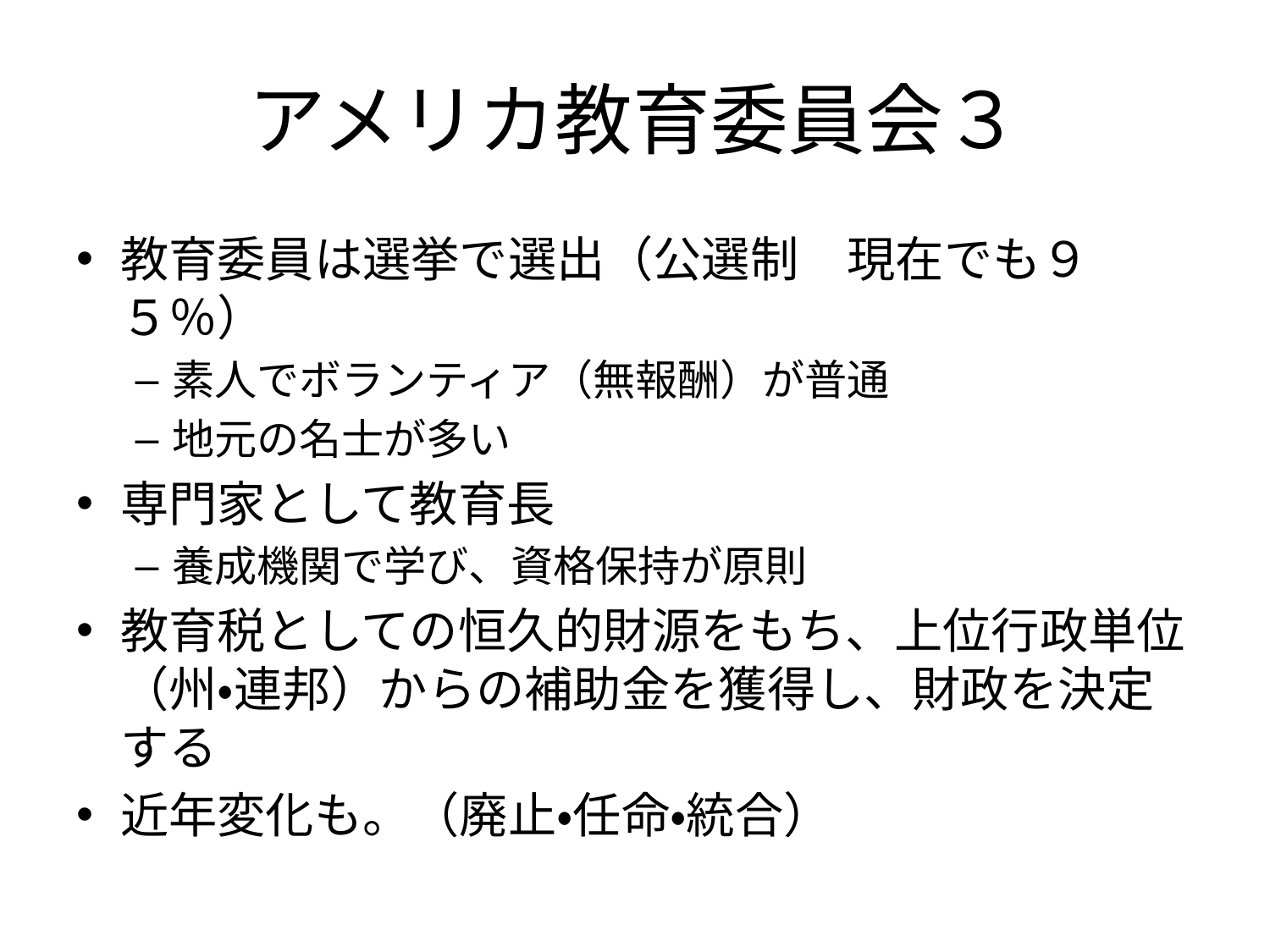

# アメリカ教育委員会３
教育委員は選挙で選出（公選制　現在でも９５％）
素人でボランティア（無報酬）が普通
地元の名士が多い
専門家として教育長
養成機関で学び、資格保持が原則
教育税としての恒久的財源をもち、上位行政単位（州・連邦）からの補助金を獲得し、財政を決定する
近年変化も。（廃止・任命・統合）